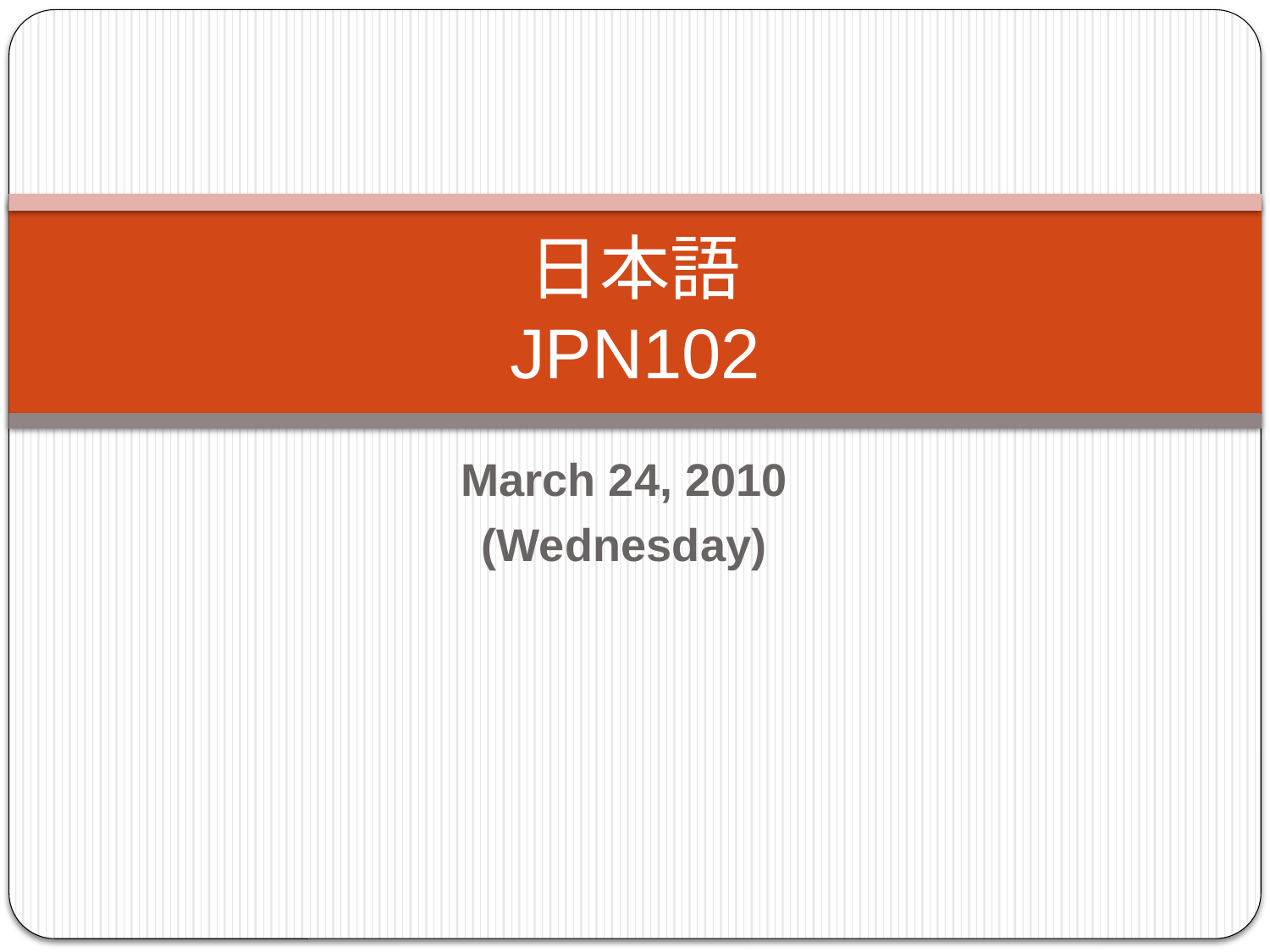

# 日本語 JPN102
March 24, 2010
(Wednesday)